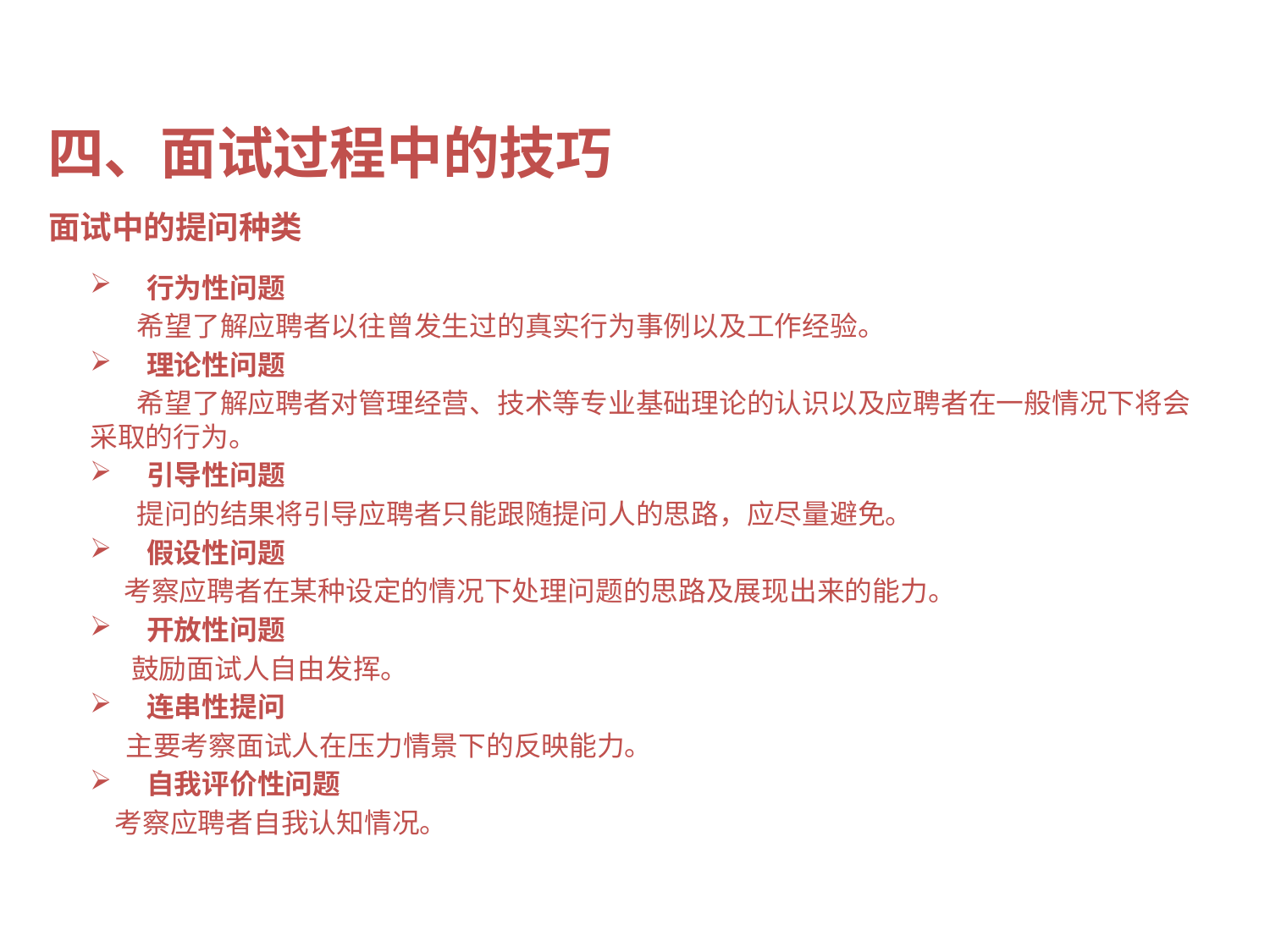

四、面试过程中的技巧
面试中的提问种类
行为性问题
        希望了解应聘者以往曾发生过的真实行为事例以及工作经验。
理论性问题
        希望了解应聘者对管理经营、技术等专业基础理论的认识以及应聘者在一般情况下将会采取的行为。
引导性问题
        提问的结果将引导应聘者只能跟随提问人的思路，应尽量避免。
假设性问题
     考察应聘者在某种设定的情况下处理问题的思路及展现出来的能力。
开放性问题
       鼓励面试人自由发挥。
连串性提问
      主要考察面试人在压力情景下的反映能力。
自我评价性问题
    考察应聘者自我认知情况。